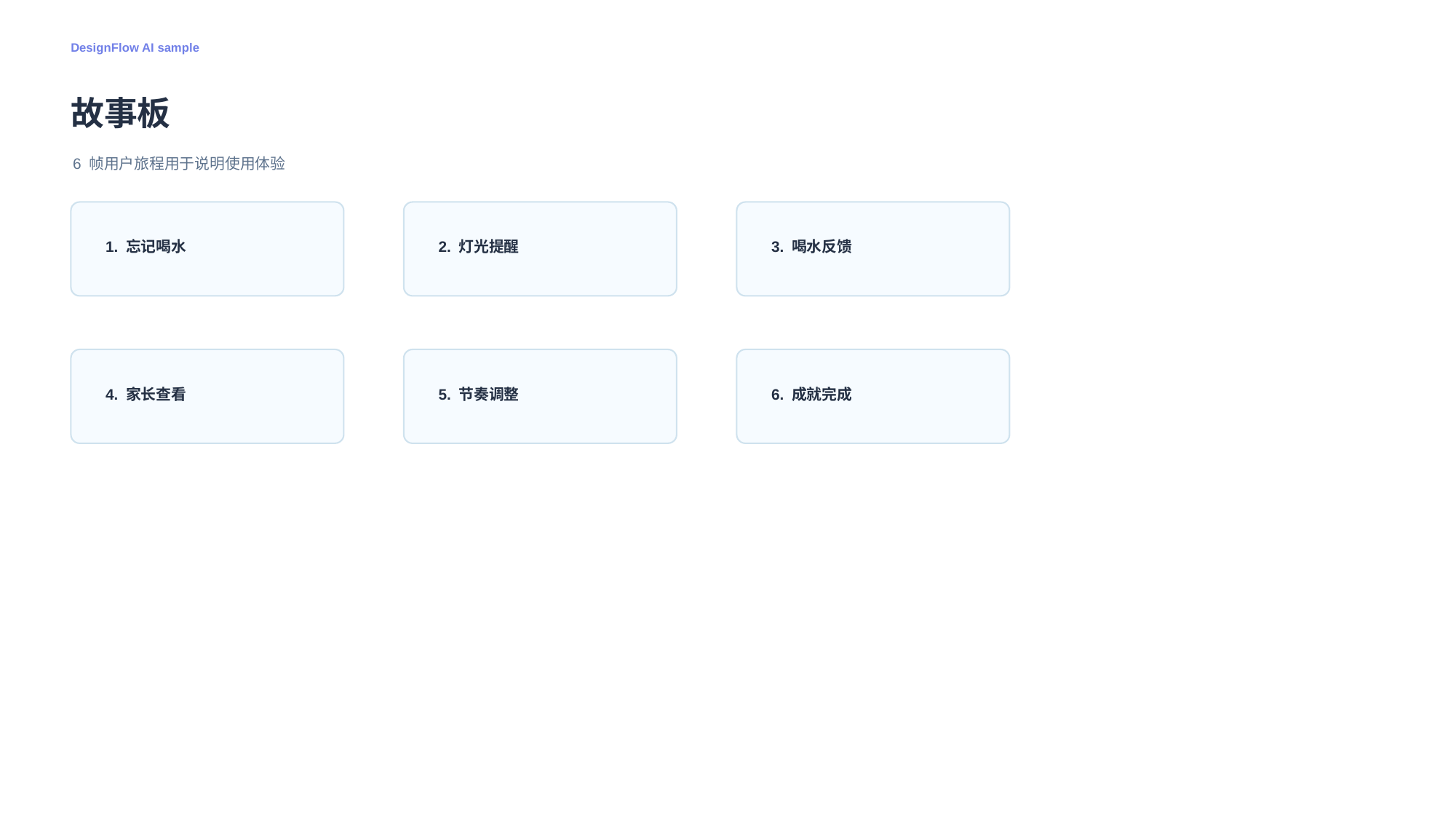

DesignFlow AI sample
故事板
6 帧用户旅程用于说明使用体验

1. 忘记喝水
2. 灯光提醒
3. 喝水反馈

4. 家长查看
5. 节奏调整
6. 成就完成